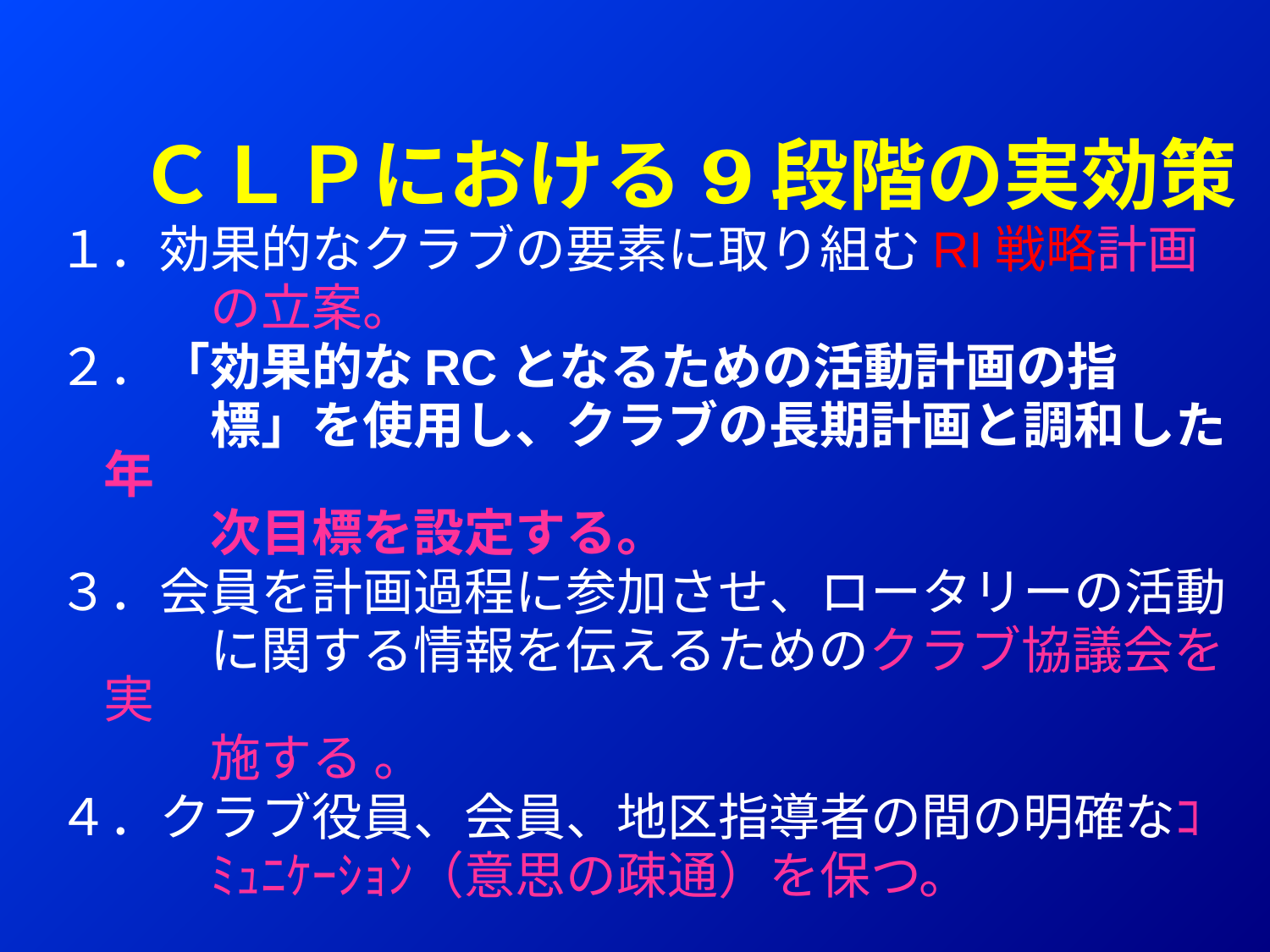

ＣＬＰにおける9段階の実効策
１．効果的なクラブの要素に取り組むRI戦略計画
　　　の立案。
２．「効果的なRCとなるための活動計画の指
　　　標」を使用し、クラブの長期計画と調和した年
　　　次目標を設定する。
３．会員を計画過程に参加させ、ロータリーの活動
　　　に関する情報を伝えるためのクラブ協議会を実
　　　施する 。
４．クラブ役員、会員、地区指導者の間の明確なｺ
　　　ﾐｭﾆｹｰｼｮﾝ（意思の疎通）を保つ。